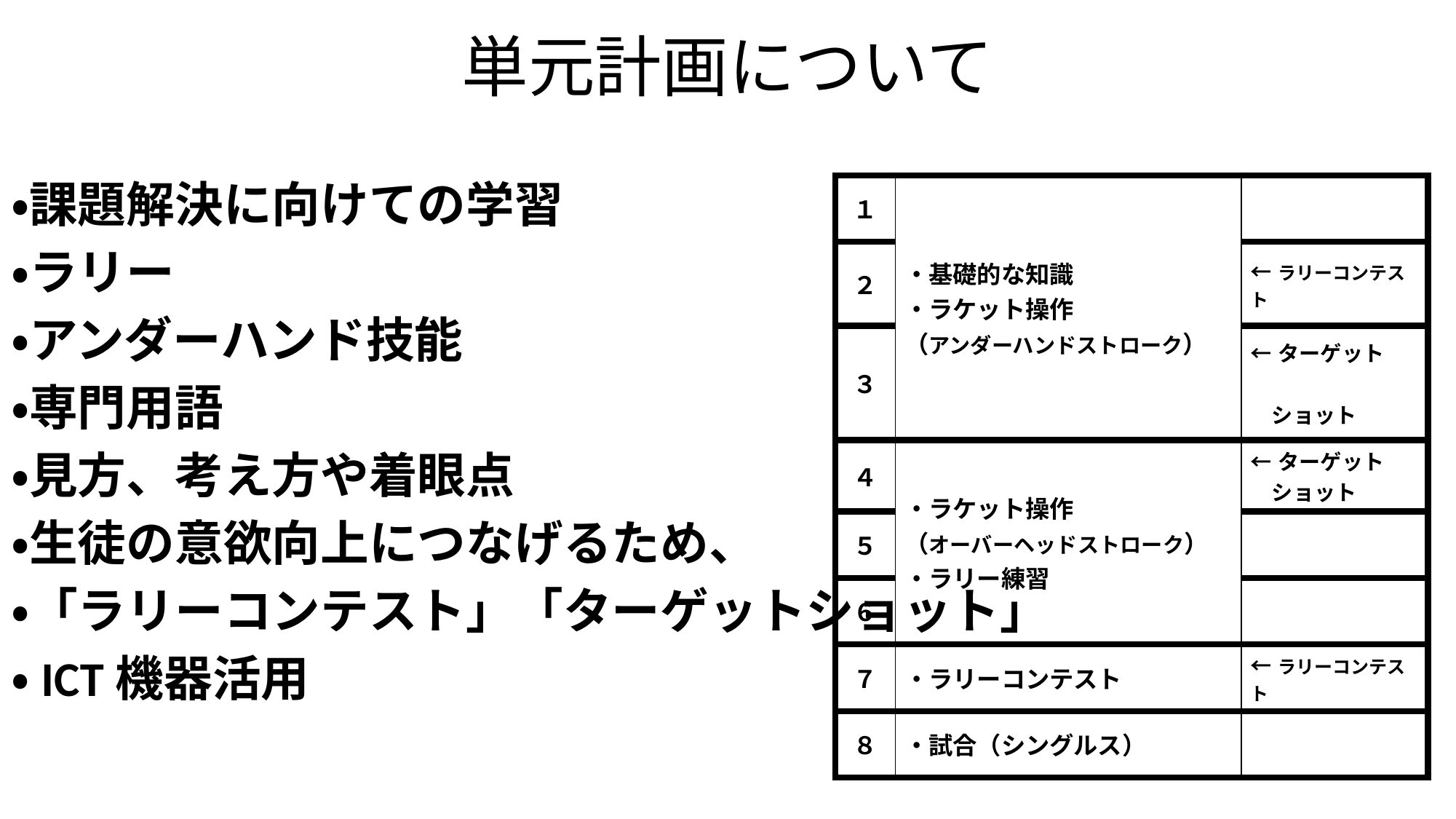

# 単元計画について
・課題解決に向けての学習
・ラリー
・アンダーハンド技能
・専門用語
・見方、考え方や着眼点
・生徒の意欲向上につなげるため、
・「ラリーコンテスト」「ターゲットショット」
・ICT機器活用

| １ | ・基礎的な知識 ・ラケット操作 （アンダーハンドストローク） |  |
| --- | --- | --- |
| ２ |  | ←ラリーコンテスト |
| ３ |  | ←ターゲット　　 　ショット |
| ４ | ・ラケット操作 （オーバーヘッドストローク） ・ラリー練習 | ←ターゲット 　ショット |
| ５ |  |  |
| ６ |  |  |
| ７ | ・ラリーコンテスト | ←ラリーコンテスト |
| ８ | ・試合（シングルス） |  |